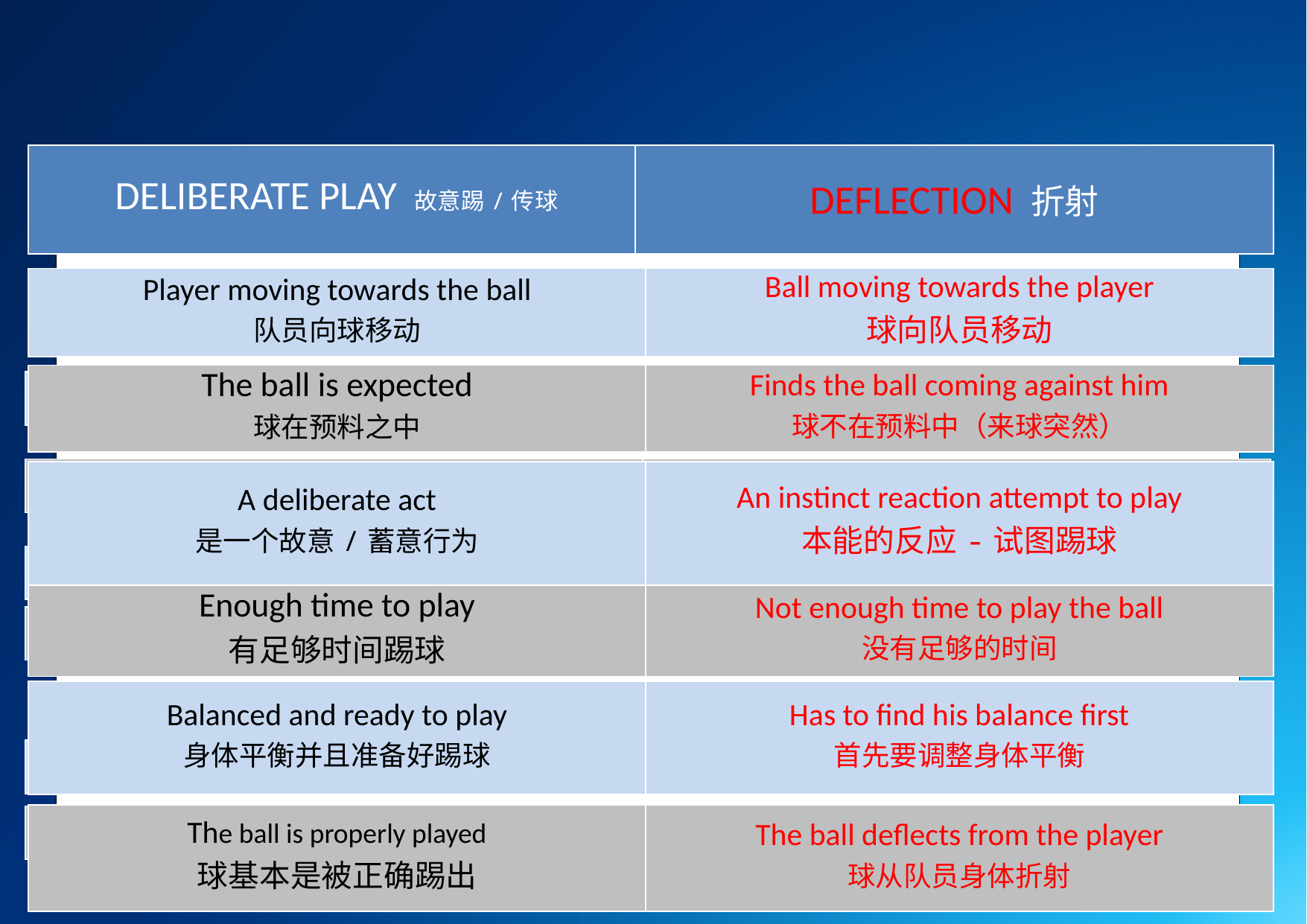

| DELIBERATE PLAY 故意踢/传球 | DEFLECTION 折射 |
| --- | --- |

| Player moving towards the ball 队员向球移动 | Ball moving towards the player 球向队员移动 |
| --- | --- |
| The ball is expected 球在预料之中 | Finds the ball coming against him 球不在预料中（来球突然） |
| --- | --- |
| Player moving towards the ball |  |
| --- | --- |
| The ball is expected |  |
| --- | --- |
| A deliberate act 是一个故意/蓄意行为 | An instinct reaction attempt to play 本能的反应-试图踢球 |
| --- | --- |
| A deliberate act |  |
| --- | --- |
| Enough time to play 有足够时间踢球 | Not enough time to play the ball 没有足够的时间 |
| --- | --- |
| Enough time to play |  |
| --- | --- |
| Balanced and ready to play 身体平衡并且准备好踢球 | Has to find his balance first 首先要调整身体平衡 |
| --- | --- |
| Balanced and ready to play |  |
| --- | --- |
| The ball is properly played 球基本是被正确踢出 | The ball deflects from the player 球从队员身体折射 |
| --- | --- |
| The ball is properly played |  |
| --- | --- |
Teaching/Learning Tools
74